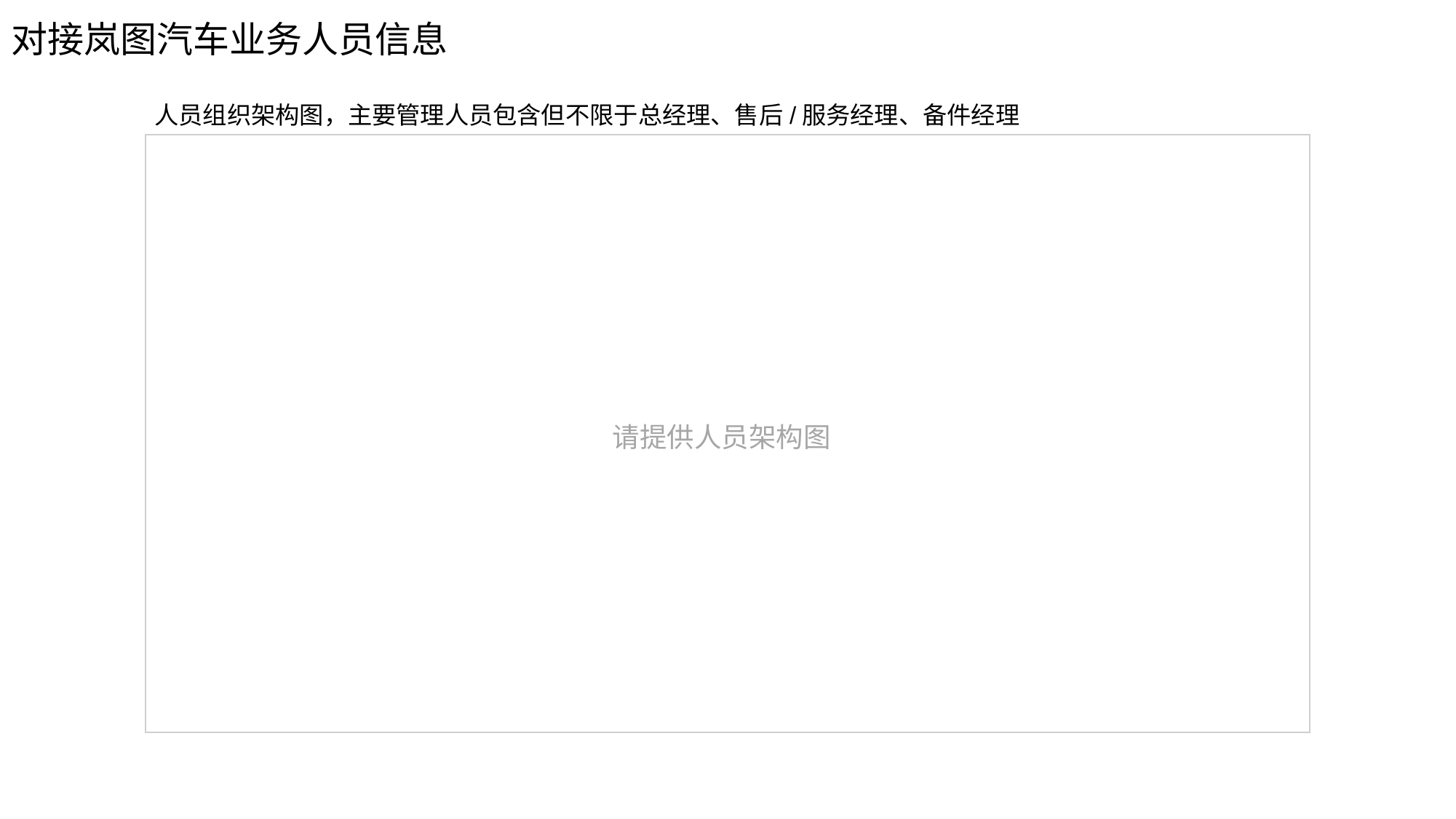

对接岚图汽车业务人员信息
人员组织架构图，主要管理人员包含但不限于总经理、售后/服务经理、备件经理

请提供人员架构图